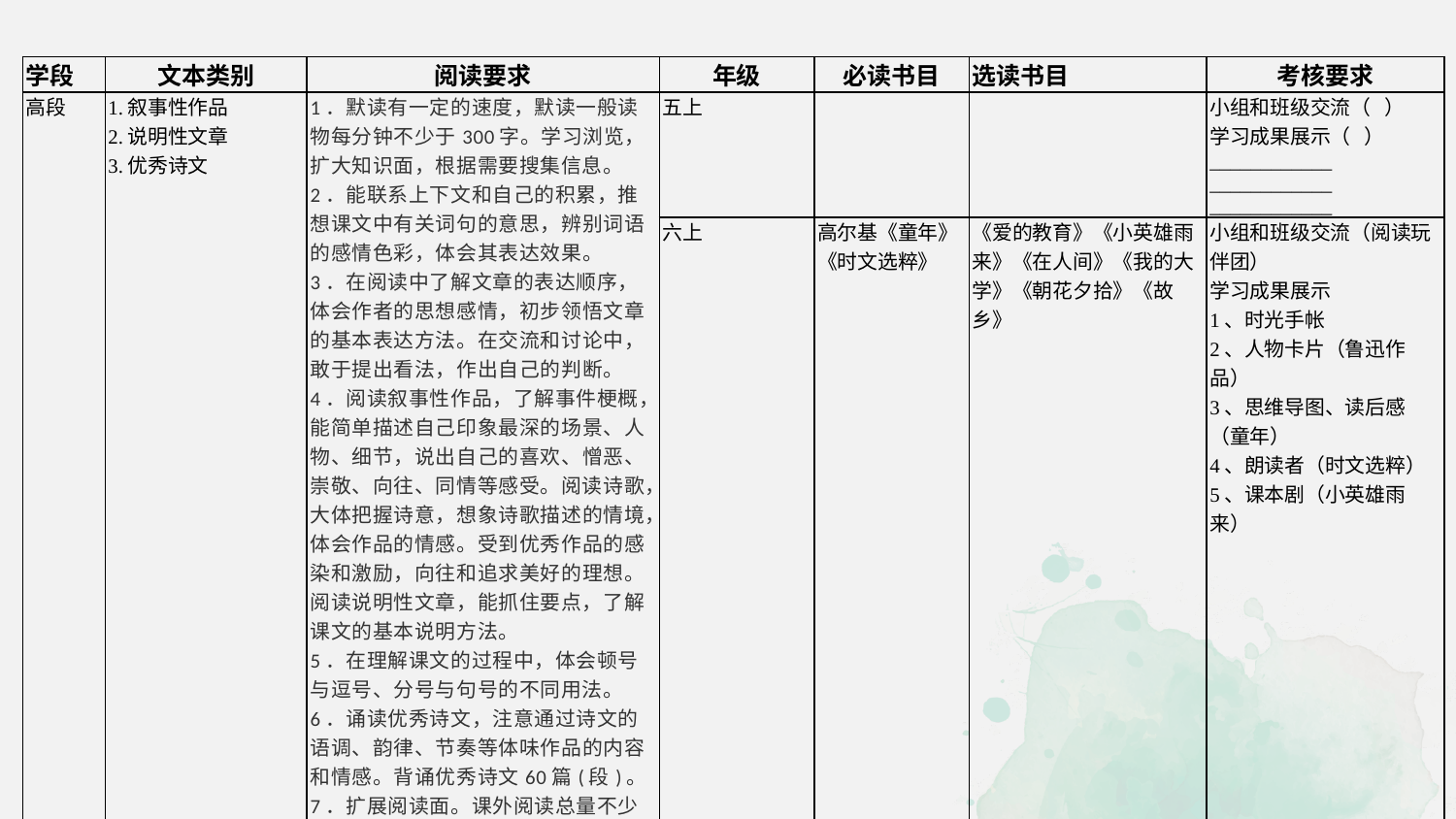

| 学段 | 文本类别 | 阅读要求 | 年级 | 必读书目 | 选读书目 | 考核要求 |
| --- | --- | --- | --- | --- | --- | --- |
| 高段 | 1.叙事性作品 2.说明性文章 3.优秀诗文 | 1．默读有一定的速度，默读一般读物每分钟不少于300字。学习浏览，扩大知识面，根据需要搜集信息。 2．能联系上下文和自己的积累，推想课文中有关词句的意思，辨别词语的感情色彩，体会其表达效果。 3．在阅读中了解文章的表达顺序，体会作者的思想感情，初步领悟文章的基本表达方法。在交流和讨论中，敢于提出看法，作出自己的判断。 4．阅读叙事性作品，了解事件梗概，能简单描述自己印象最深的场景、人物、细节，说出自己的喜欢、憎恶、崇敬、向往、同情等感受。阅读诗歌，大体把握诗意，想象诗歌描述的情境，体会作品的情感。受到优秀作品的感染和激励，向往和追求美好的理想。阅读说明性文章，能抓住要点，了解课文的基本说明方法。 5．在理解课文的过程中，体会顿号与逗号、分号与句号的不同用法。 6．诵读优秀诗文，注意通过诗文的语调、韵律、节奏等体味作品的内容和情感。背诵优秀诗文60篇(段)。 7．扩展阅读面。课外阅读总量不少于100万字。 | 五上 |  |  | 小组和班级交流（ ） 学习成果展示（ ） \_\_\_\_\_\_\_\_\_\_\_\_ \_\_\_\_\_\_\_\_\_\_\_\_ \_\_\_\_\_\_\_\_\_\_\_\_ |
|  |  |  | 六上 | 高尔基《童年》 《时文选粹》 | 《爱的教育》《小英雄雨来》《在人间》《我的大学》《朝花夕拾》《故乡》 | 小组和班级交流（阅读玩伴团） 学习成果展示 1、时光手帐 2、人物卡片（鲁迅作品） 3、思维导图、读后感（童年） 4、朗读者（时文选粹） 5、课本剧（小英雄雨来） |